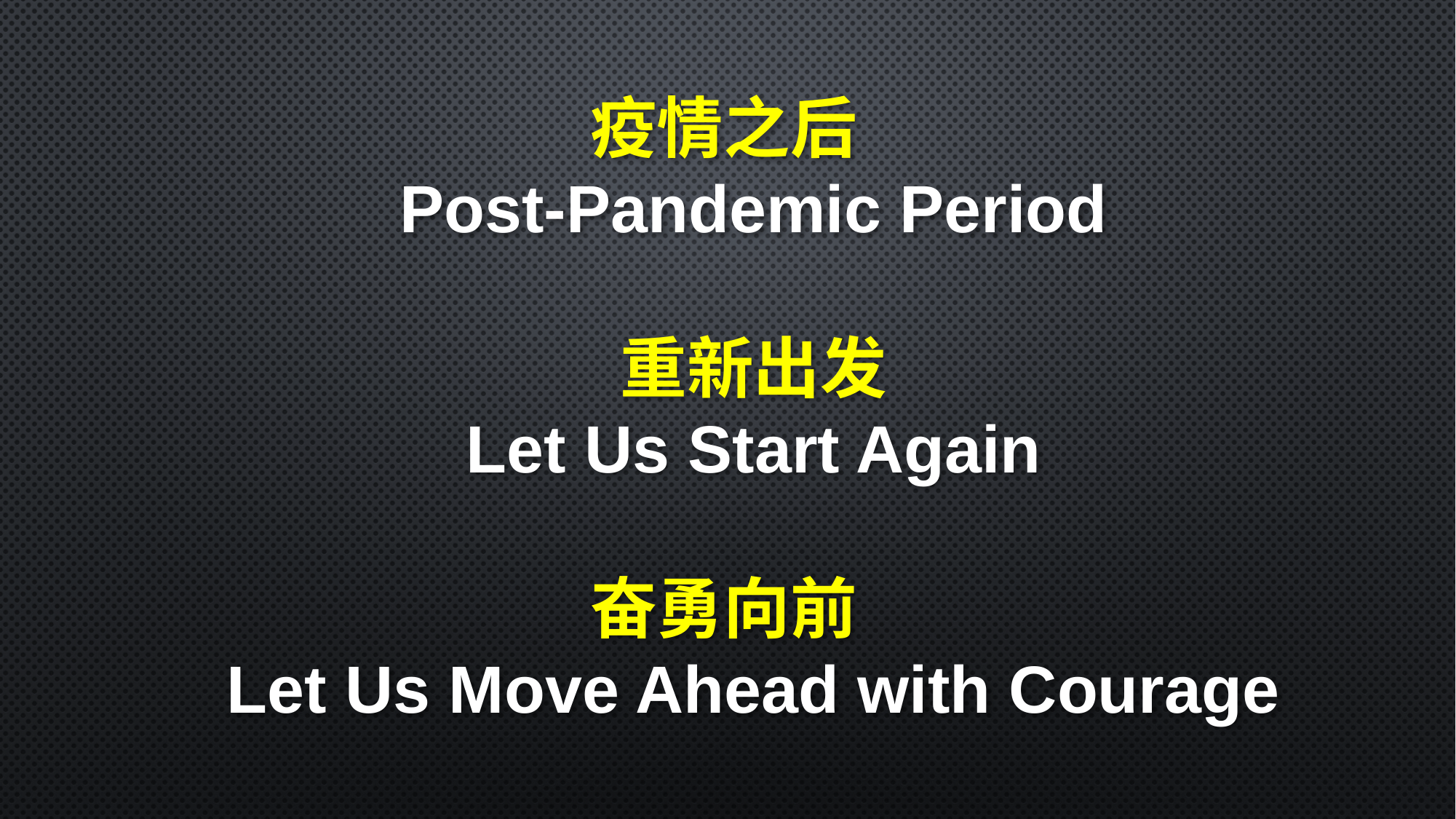

疫情之后
Post-Pandemic Period

重新出发
Let Us Start Again

奋勇向前
Let Us Move Ahead with Courage